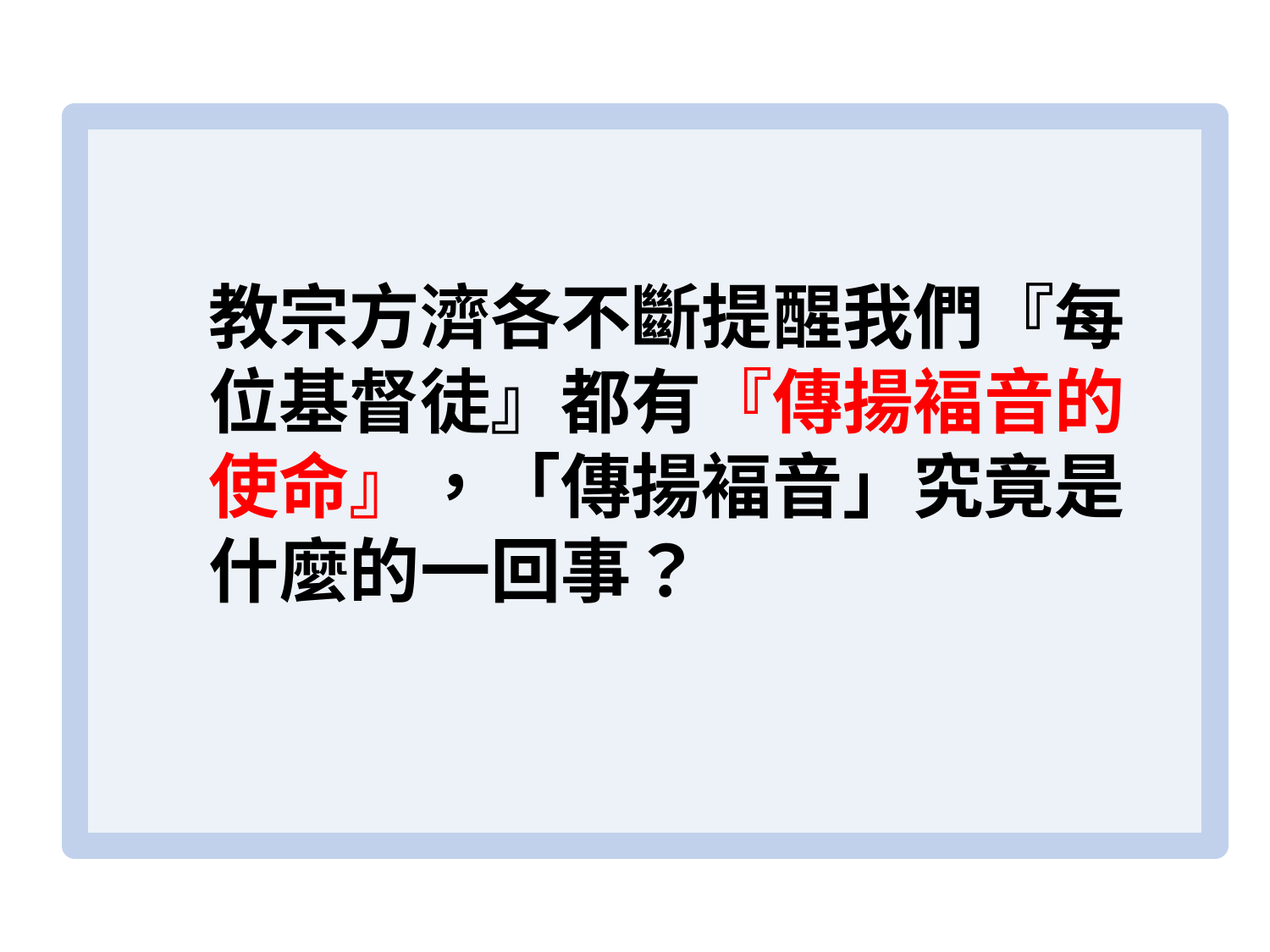

教宗方濟各不斷提醒我們『每位基督徒』都有『傳揚褔音的使命』，「傳揚褔音」究竟是什麼的一回事？